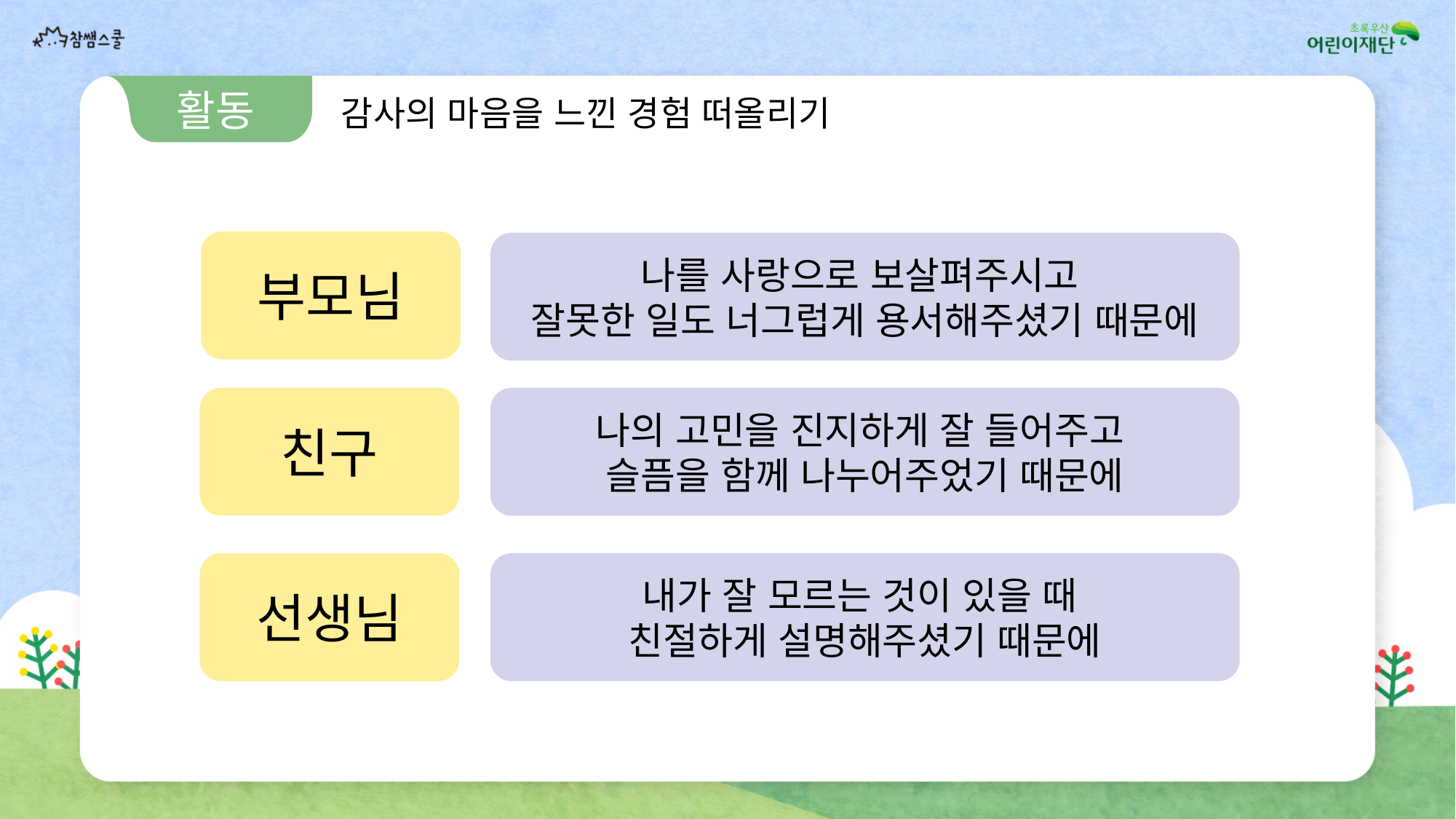

활동1
감사의 마음을 느낀 경험 떠올리기
부모님
나를 사랑으로 보살펴주시고
잘못한 일도 너그럽게 용서해주셨기 때문에
친구
나의 고민을 진지하게 잘 들어주고
슬픔을 함께 나누어주었기 때문에
선생님
내가 잘 모르는 것이 있을 때
친절하게 설명해주셨기 때문에